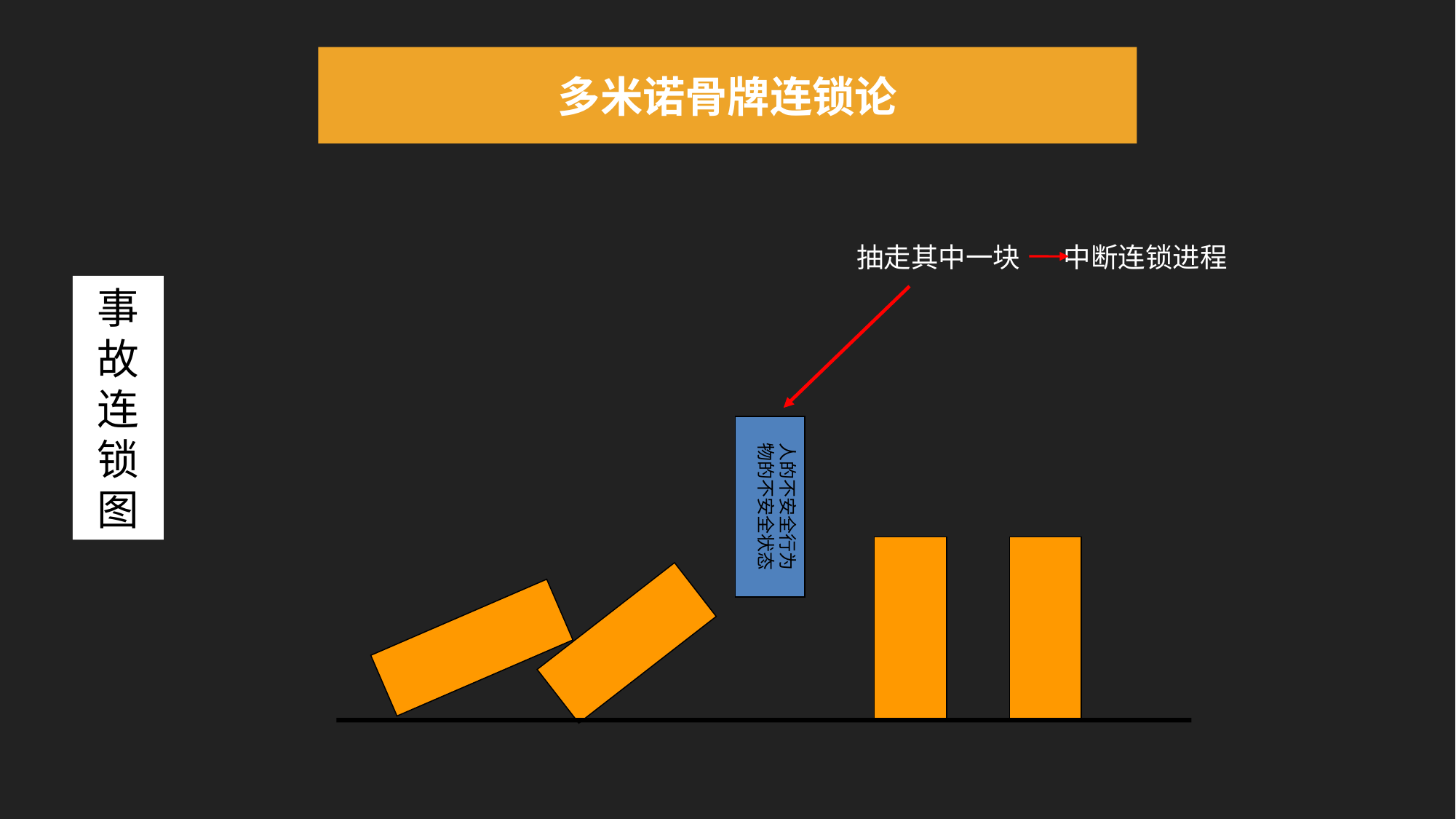

多米诺骨牌连锁论
抽走其中一块       中断连锁进程

事故连锁图

人的不安全行为
物的不安全状态